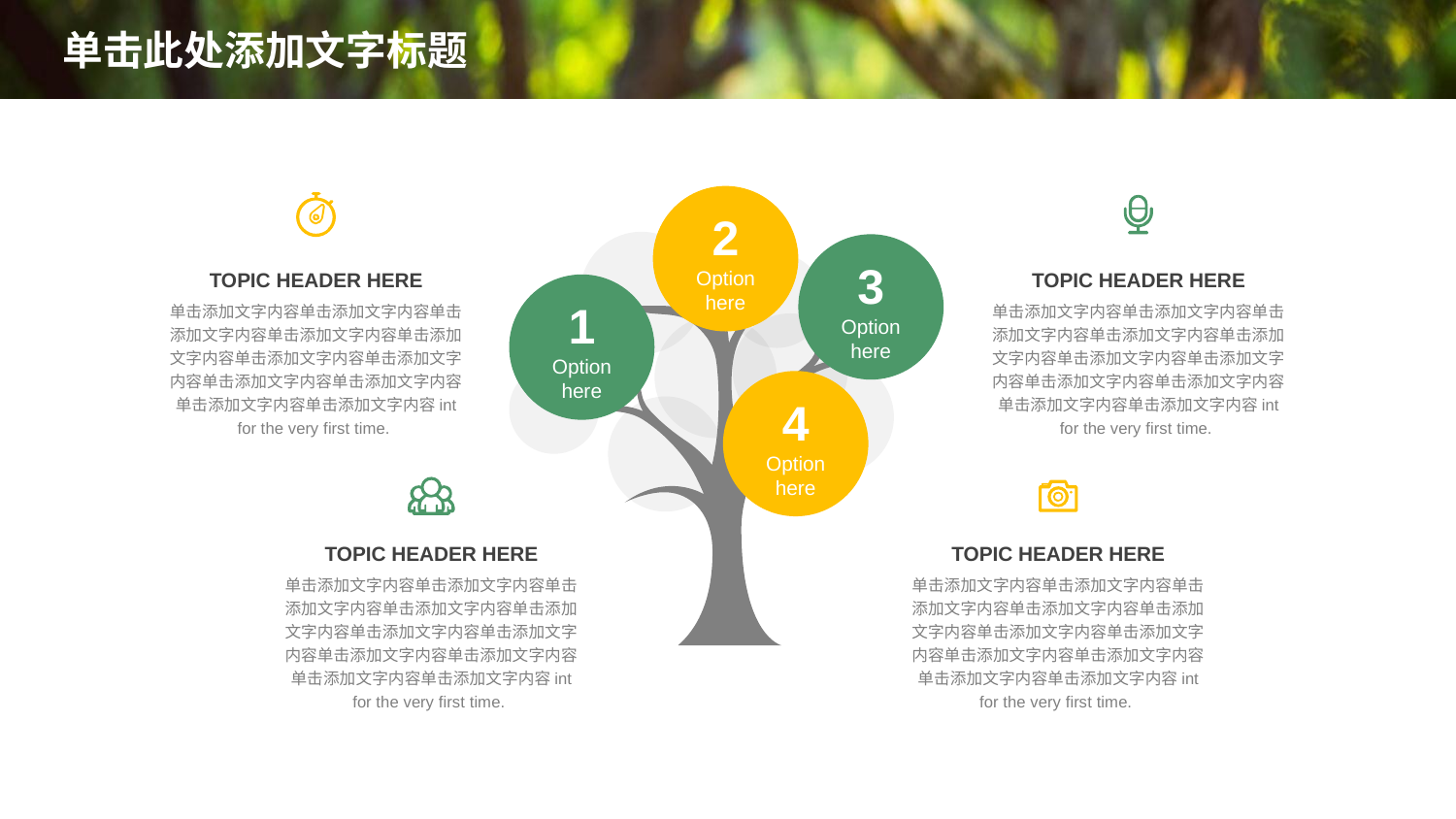

2
Option here

3
Option here

1
Option here

4
Option here

TOPIC HEADER HERE
单击添加文字内容单击添加文字内容单击添加文字内容单击添加文字内容单击添加文字内容单击添加文字内容单击添加文字内容单击添加文字内容单击添加文字内容单击添加文字内容单击添加文字内容int for the very first time.

TOPIC HEADER HERE
单击添加文字内容单击添加文字内容单击添加文字内容单击添加文字内容单击添加文字内容单击添加文字内容单击添加文字内容单击添加文字内容单击添加文字内容单击添加文字内容单击添加文字内容int for the very first time.

TOPIC HEADER HERE
单击添加文字内容单击添加文字内容单击添加文字内容单击添加文字内容单击添加文字内容单击添加文字内容单击添加文字内容单击添加文字内容单击添加文字内容单击添加文字内容单击添加文字内容int for the very first time.

TOPIC HEADER HERE
单击添加文字内容单击添加文字内容单击添加文字内容单击添加文字内容单击添加文字内容单击添加文字内容单击添加文字内容单击添加文字内容单击添加文字内容单击添加文字内容单击添加文字内容int for the very first time.